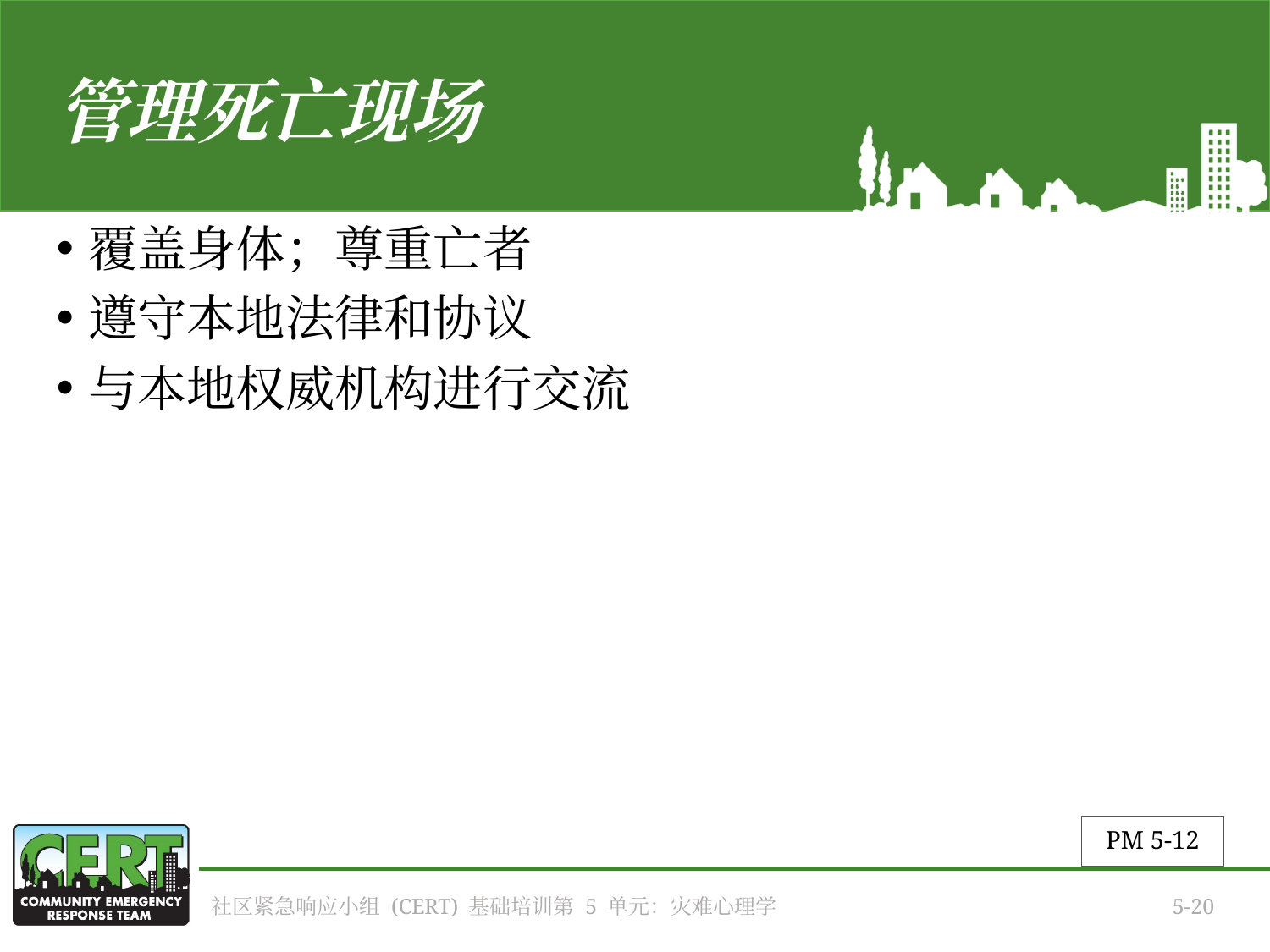

# 管理死亡现场
覆盖身体；尊重亡者
遵守本地法律和协议
与本地权威机构进行交流
PM 5-12
社区紧急响应小组 (CERT) 基础培训第 5 单元：灾难心理学
5-20